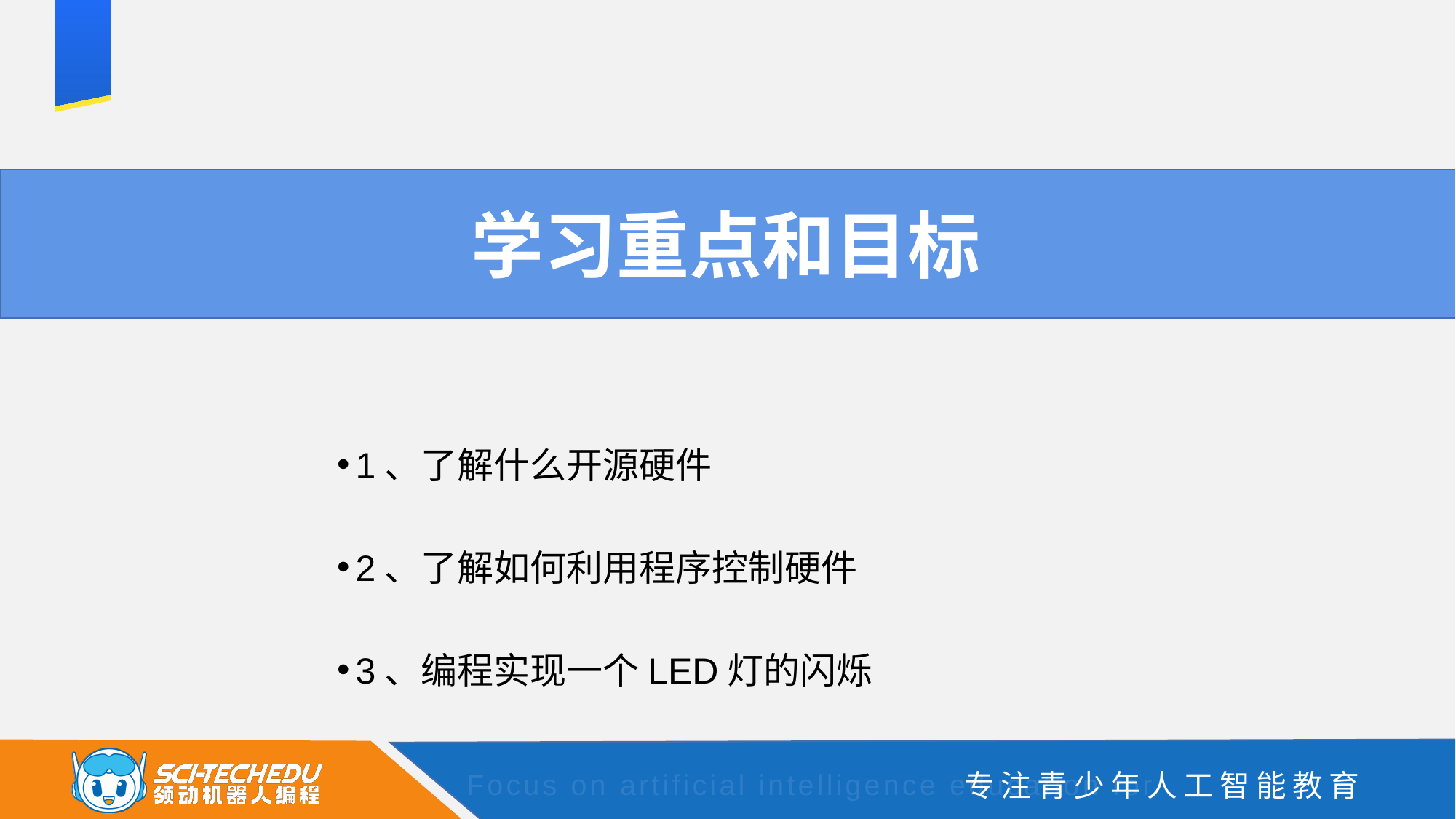

学习重点和目标
1、了解什么开源硬件
2、了解如何利用程序控制硬件
3、编程实现一个LED灯的闪烁